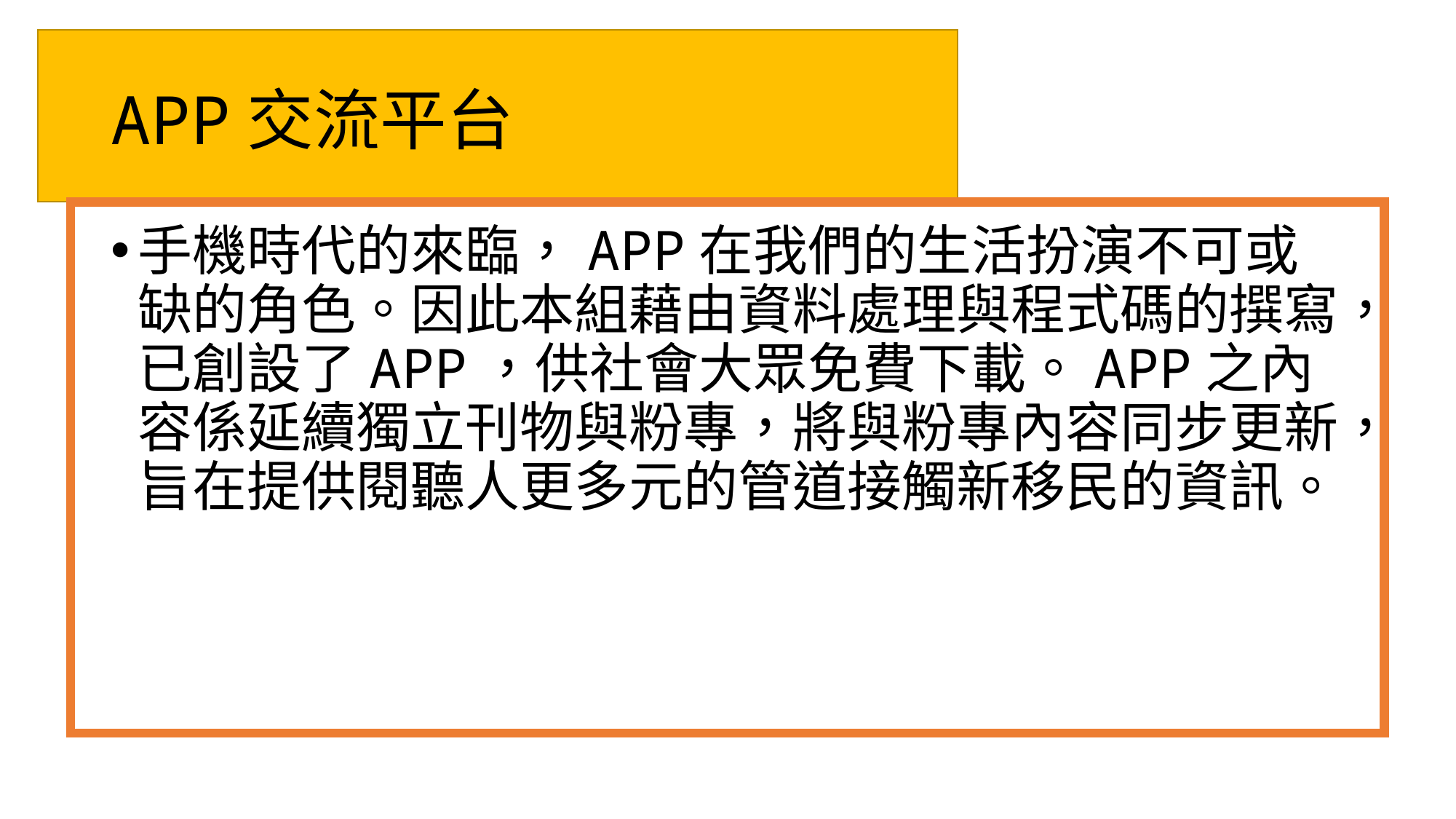

# APP交流平台

手機時代的來臨，APP在我們的生活扮演不可或缺的角色。因此本組藉由資料處理與程式碼的撰寫，已創設了APP，供社會大眾免費下載。APP之內容係延續獨立刊物與粉專，將與粉專內容同步更新，旨在提供閱聽人更多元的管道接觸新移民的資訊。